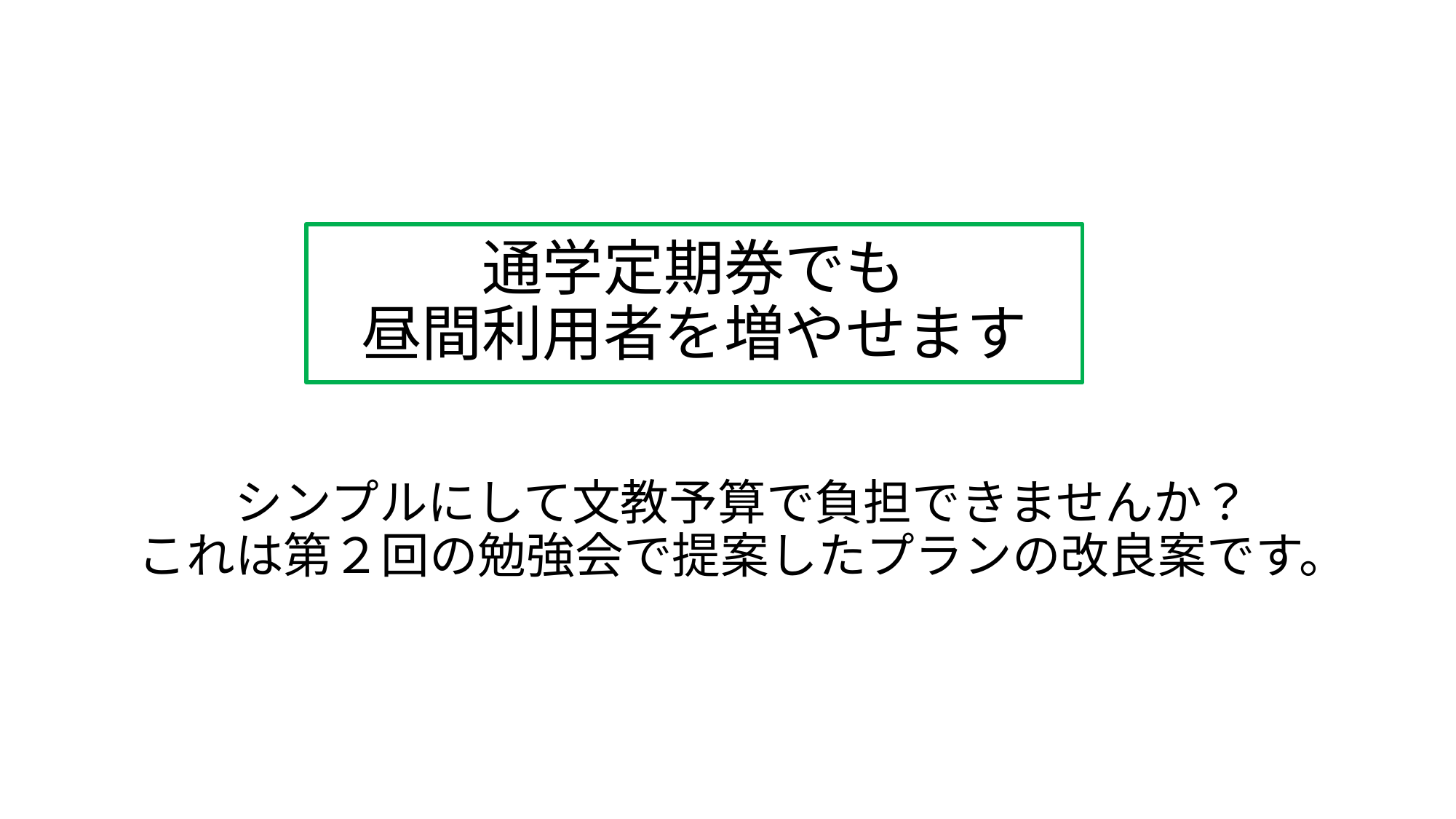

# 通学定期券でも 昼間利用者を増やせます
シンプルにして文教予算で負担できませんか？
これは第２回の勉強会で提案したプランの改良案です。